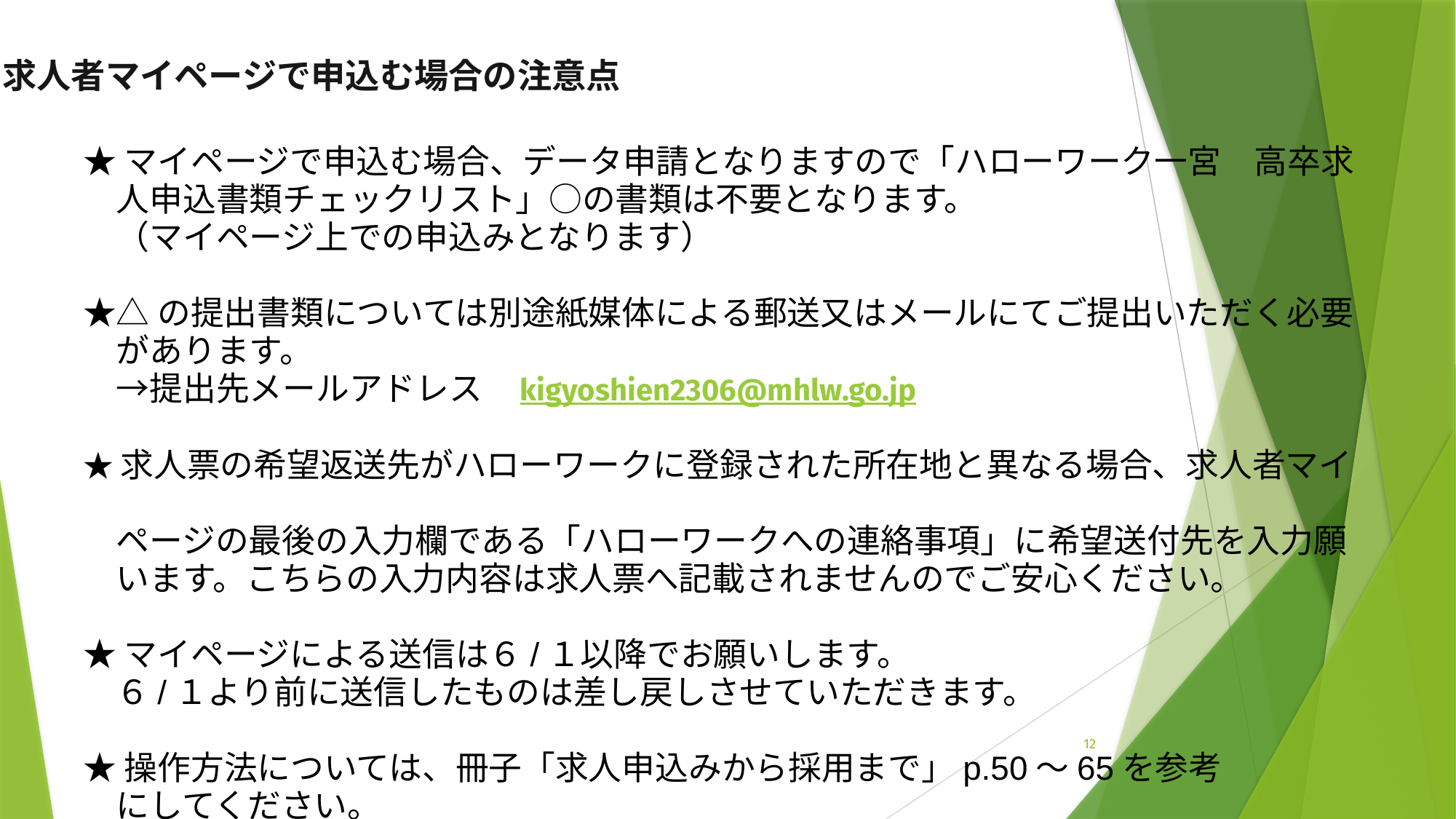

３-３.求人者マイページで申込む場合の注意点
★マイページで申込む場合、データ申請となりますので「ハローワーク一宮　高卒求
　人申込書類チェックリスト」○の書類は不要となります。
　（マイページ上での申込みとなります）

★△の提出書類については別途紙媒体による郵送又はメールにてご提出いただく必要
　があります。
　→提出先メールアドレス　kigyoshien2306@mhlw.go.jp

★求人票の希望返送先がハローワークに登録された所在地と異なる場合、求人者マイ
　ページの最後の入力欄である「ハローワークへの連絡事項」に希望送付先を入力願
　います。こちらの入力内容は求人票へ記載されませんのでご安心ください。

★マイページによる送信は６/１以降でお願いします。
　６/１より前に送信したものは差し戻しさせていただきます。

★操作方法については、冊子「求人申込みから採用まで」p.50～65を参考
　にしてください。

12